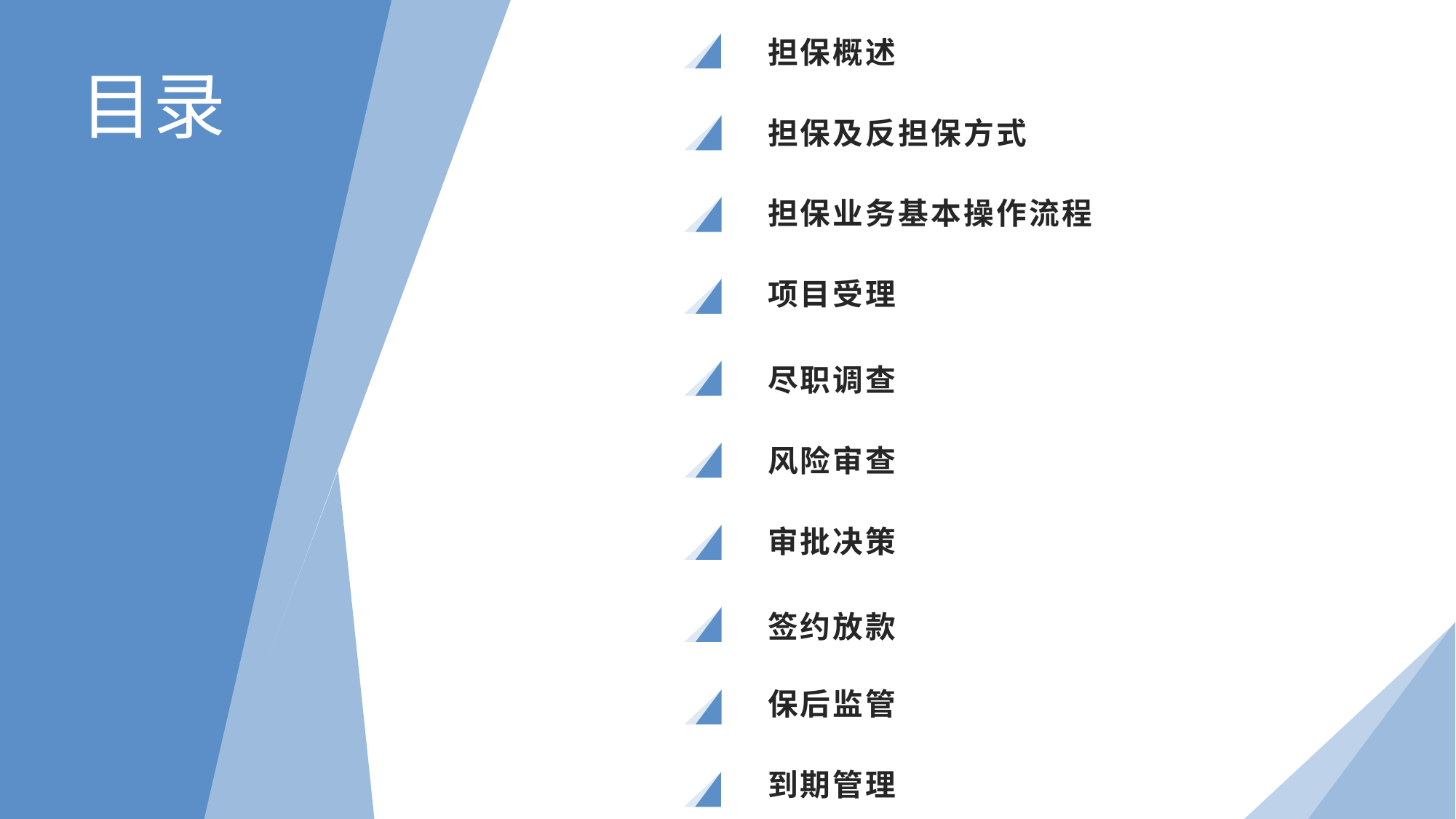

担保概述

目录
担保及反担保方式

担保业务基本操作流程

项目受理

尽职调查

风险审查

审批决策

签约放款

保后监管

到期管理